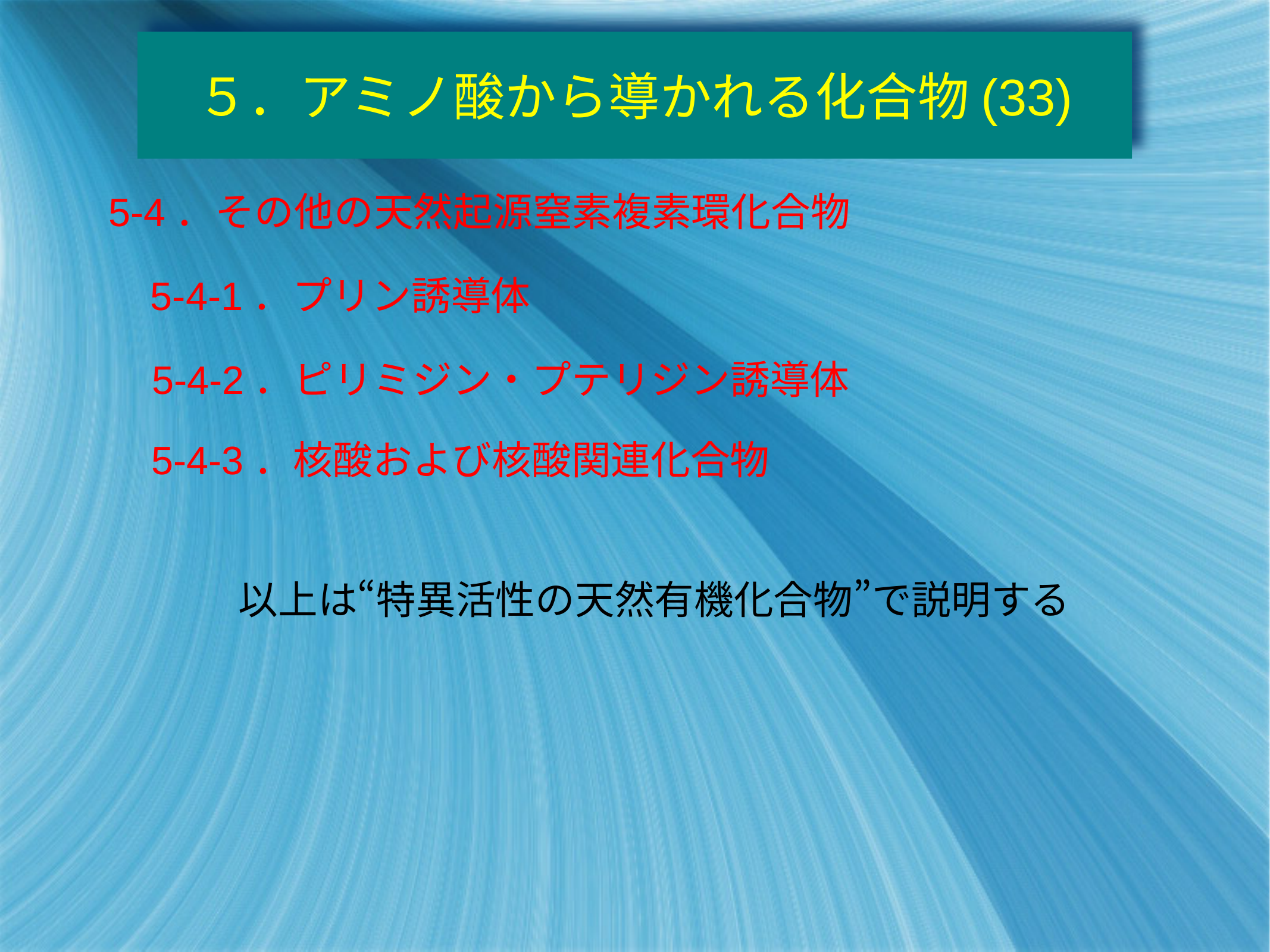

５．アミノ酸から導かれる化合物(33)
5-4．その他の天然起源窒素複素環化合物
5-4-1．プリン誘導体
5-4-2．ピリミジン・プテリジン誘導体
5-4-3．核酸および核酸関連化合物
以上は“特異活性の天然有機化合物”で説明する